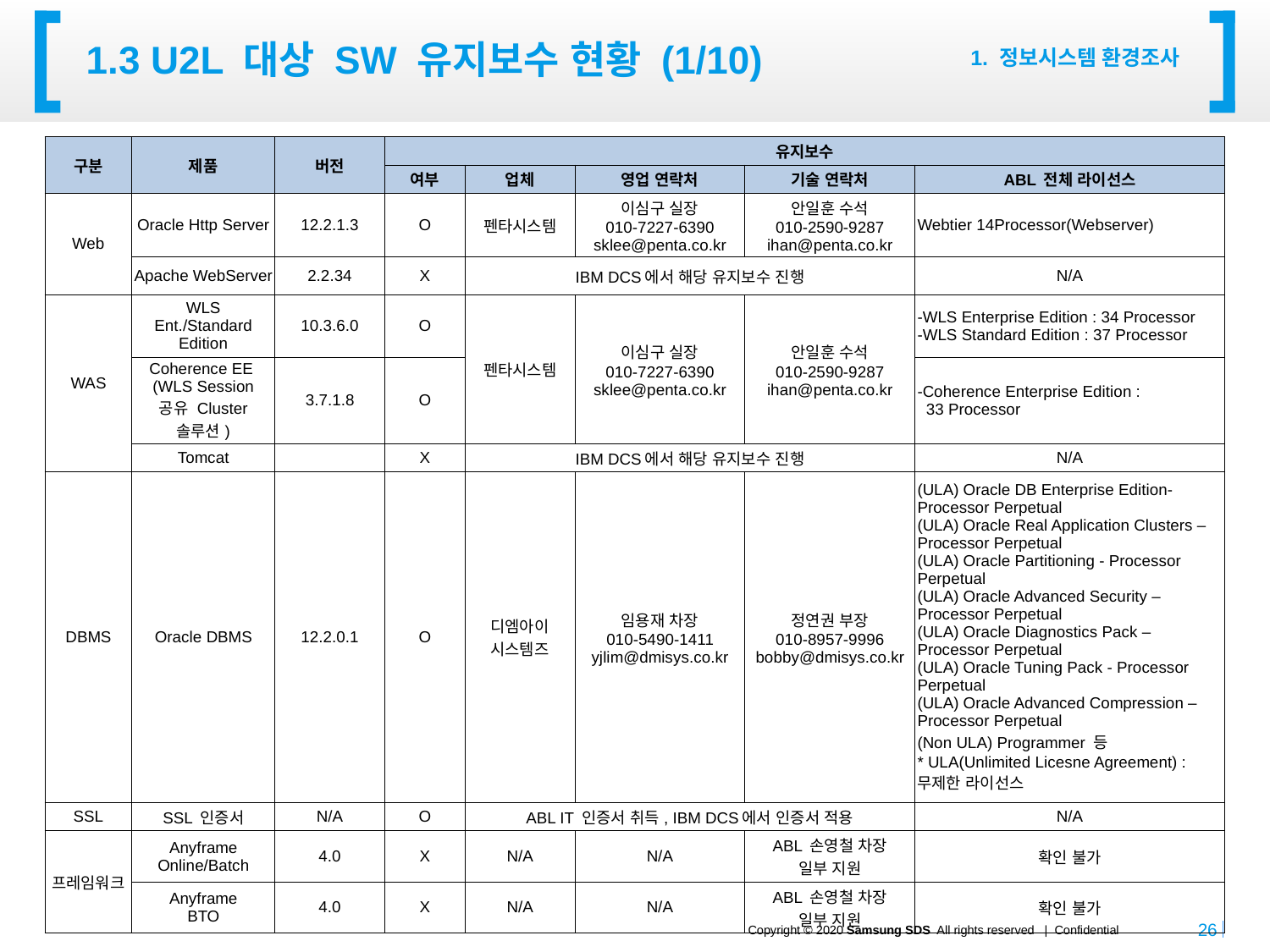

# 1.3 U2L 대상 SW 유지보수 현황 (1/10)
1. 정보시스템 환경조사
| 구분 | 제품 | 버전 | 유지보수 |  |  |  |  |
| --- | --- | --- | --- | --- | --- | --- | --- |
|  |  |  | 여부 | 업체 | 영업 연락처 | 기술 연락처 | ABL 전체 라이선스 |
| Web | Oracle Http Server | 12.2.1.3 | O | 펜타시스템 | 이심구 실장 010-7227-6390 sklee@penta.co.kr | 안일훈 수석 010-2590-9287 ihan@penta.co.kr | Webtier 14Processor(Webserver) |
|  | Apache WebServer | 2.2.34 | X | IBM DCS에서 해당 유지보수 진행 |  |  | N/A |
| WAS | WLS Ent./Standard Edition | 10.3.6.0 | O | 펜타시스템 | 이심구 실장 010-7227-6390 sklee@penta.co.kr | 안일훈 수석 010-2590-9287 ihan@penta.co.kr | -WLS Enterprise Edition : 34 Processor -WLS Standard Edition : 37 Processor |
|  | Coherence EE (WLS Session 공유 Cluster 솔루션) | 3.7.1.8 | O |  |  |  | -Coherence Enterprise Edition : 33 Processor |
|  | Tomcat |  | X | IBM DCS에서 해당 유지보수 진행 |  |  | N/A |
| DBMS | Oracle DBMS | 12.2.0.1 | O | 디엠아이 시스템즈 | 임용재 차장 010-5490-1411 yjlim@dmisys.co.kr | 정연권 부장 010-8957-9996 bobby@dmisys.co.kr | (ULA) Oracle DB Enterprise Edition- Processor Perpetual (ULA) Oracle Real Application Clusters – Processor Perpetual (ULA) Oracle Partitioning - Processor Perpetual (ULA) Oracle Advanced Security – Processor Perpetual (ULA) Oracle Diagnostics Pack – Processor Perpetual (ULA) Oracle Tuning Pack - Processor Perpetual (ULA) Oracle Advanced Compression – Processor Perpetual (Non ULA) Programmer 등 \* ULA(Unlimited Licesne Agreement) : 무제한 라이선스 |
| SSL | SSL 인증서 | N/A | O | ABL IT 인증서 취득, IBM DCS에서 인증서 적용 |  |  | N/A |
| 프레임워크 | Anyframe Online/Batch | 4.0 | X | N/A | N/A | ABL 손영철 차장 일부 지원 | 확인 불가 |
|  | Anyframe BTO | 4.0 | X | N/A | N/A | ABL 손영철 차장 일부 지원 | 확인 불가 |